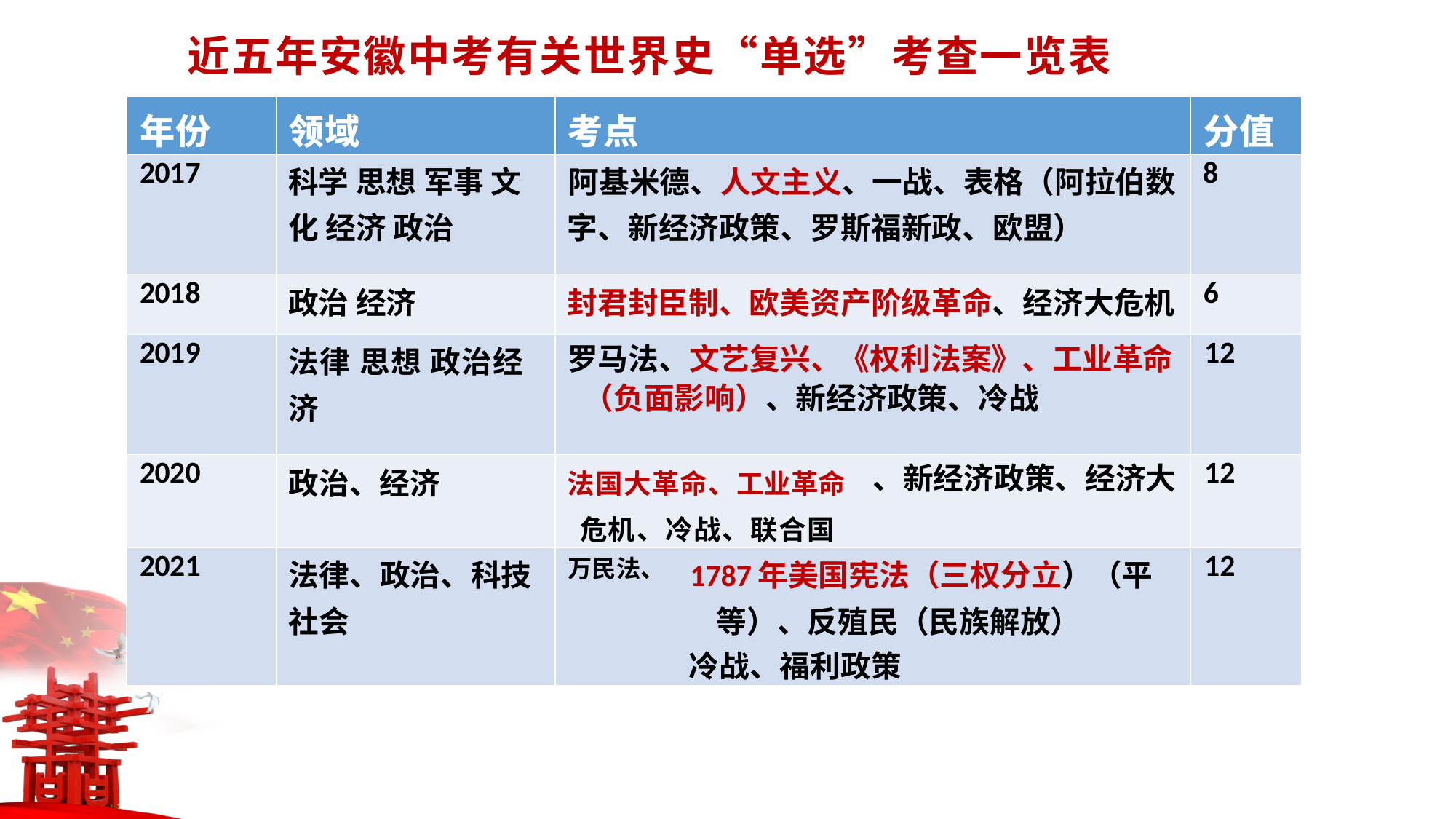

近五年安徽中考有关世界史“单选”考查一览表
| 年份 | 领域 | 考点 |  |  | 分值 |
| --- | --- | --- | --- | --- | --- |
| 2017 | 科学 思想 军事 文 化 经济 政治 | 阿基米德、人文主义、一战、表格（阿拉伯数 字、新经济政策、罗斯福新政、欧盟） |  |  | 8 |
| 2018 | 政治 经济 | 封君封臣制、欧美资产阶级革命、经济大危机 |  |  | 6 |
| 2019 | 法律 思想 政治经 济 | 罗马法、文艺复兴、 《权利法案》、工业革命 （负面影响）、新经济政策、冷战 |  |  | 12 |
| 2020 | 政治、经济 | 法国大革命、工业革命 危机、冷战、联合国 |  | 、新经济政策、经济大 | 12 |
| 2021 | 法律、政治、科技 社会 | 万民法、 | 1787年美国宪法（三权分立）（平等）、反殖民（民族解放） 冷战、福利政策 |  | 12 |